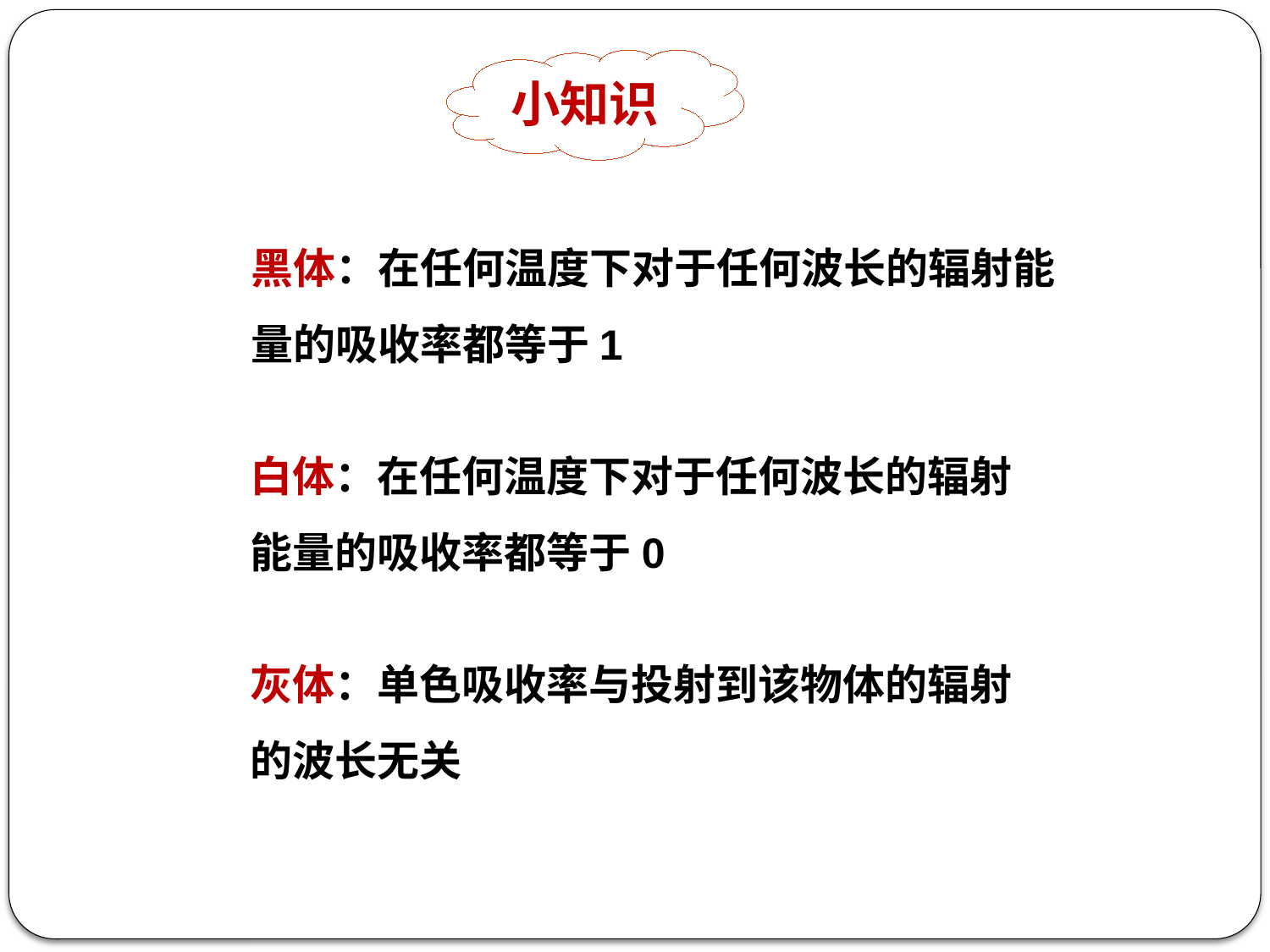

小知识

黑体：在任何温度下对于任何波长的辐射能量的吸收率都等于1
白体：在任何温度下对于任何波长的辐射能量的吸收率都等于0
灰体：单色吸收率与投射到该物体的辐射的波长无关